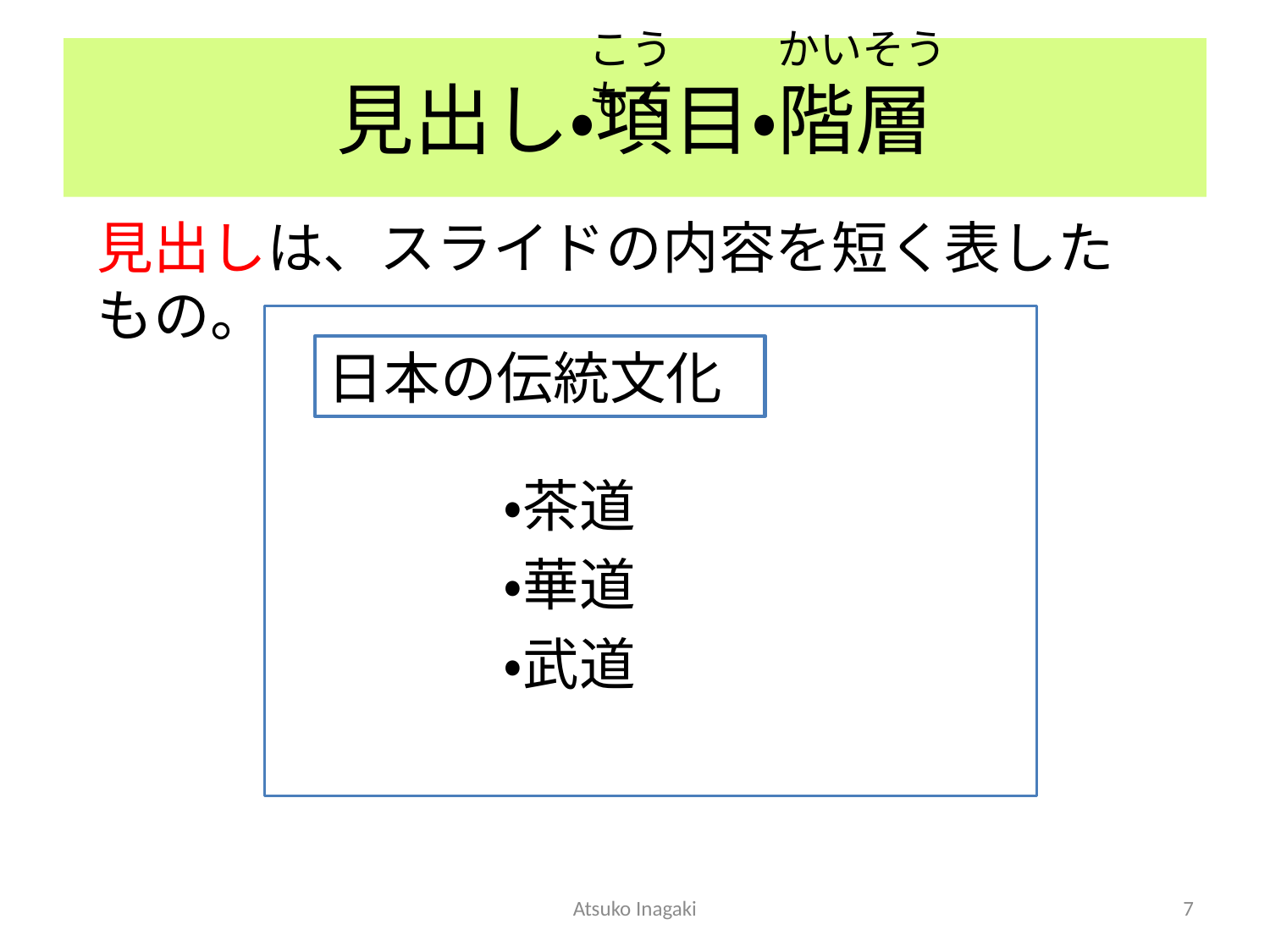

こう　もく
かいそう
# 見出し・項目・階層
見出しは、スライドの内容を短く表したもの。

　　　　・茶道
　　　　・華道
　　　　・武道
日本の伝統文化
Atsuko Inagaki
7